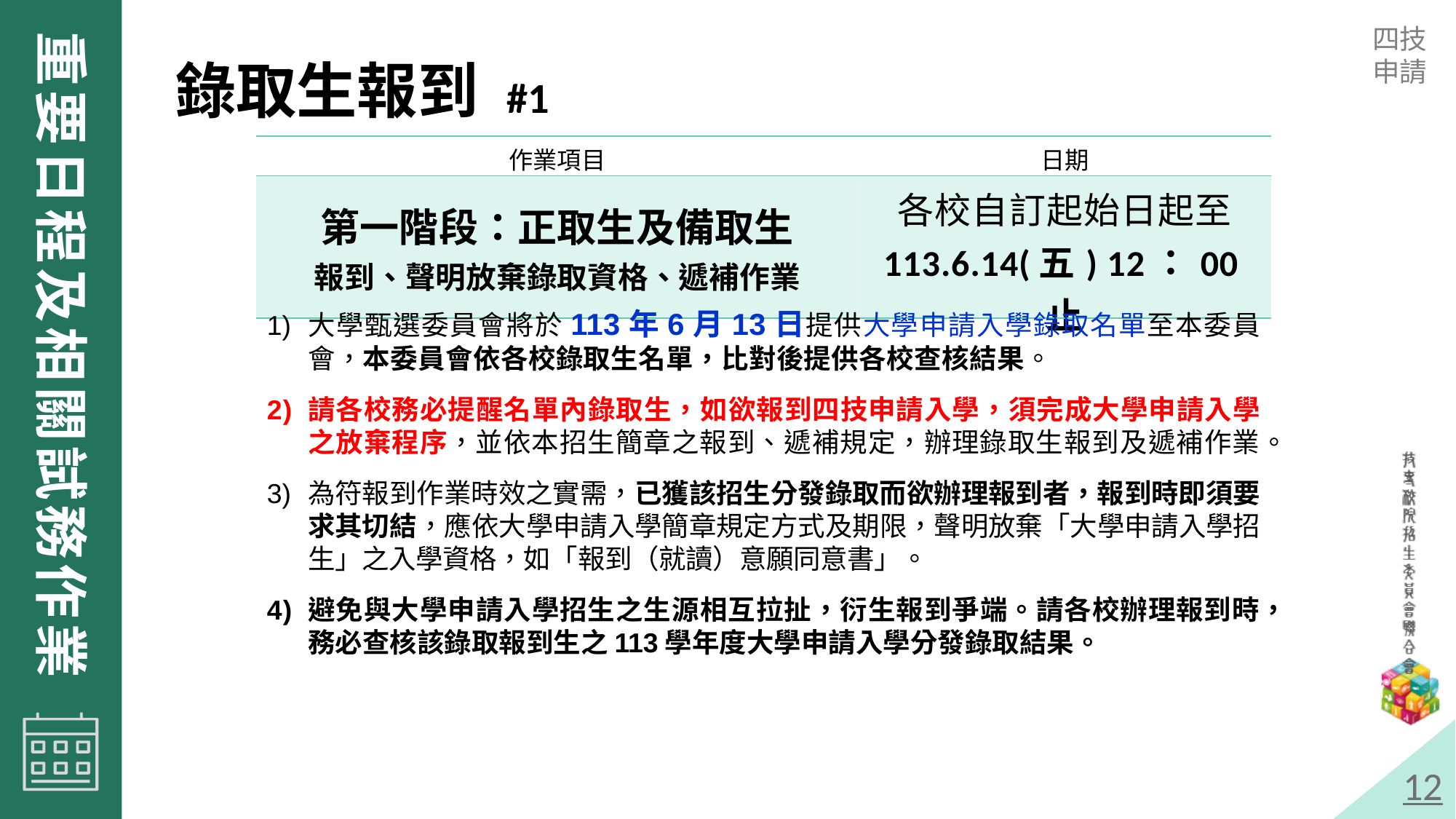

錄取生報到 #1
| 作業項目 | 日期 |
| --- | --- |
| 第一階段：正取生及備取生 報到、聲明放棄錄取資格、遞補作業 | 各校自訂起始日起至 113.6.14(五) 12：00止 |
大學甄選委員會將於113年6月13日提供大學申請入學錄取名單至本委員會，本委員會依各校錄取生名單，比對後提供各校查核結果。
請各校務必提醒名單內錄取生，如欲報到四技申請入學，須完成大學申請入學之放棄程序，並依本招生簡章之報到、遞補規定，辦理錄取生報到及遞補作業。
為符報到作業時效之實需，已獲該招生分發錄取而欲辦理報到者，報到時即須要求其切結，應依大學申請入學簡章規定方式及期限，聲明放棄「大學申請入學招生」之入學資格，如「報到（就讀）意願同意書」。
避免與大學申請入學招生之生源相互拉扯，衍生報到爭端。請各校辦理報到時，務必查核該錄取報到生之113學年度大學申請入學分發錄取結果。
12